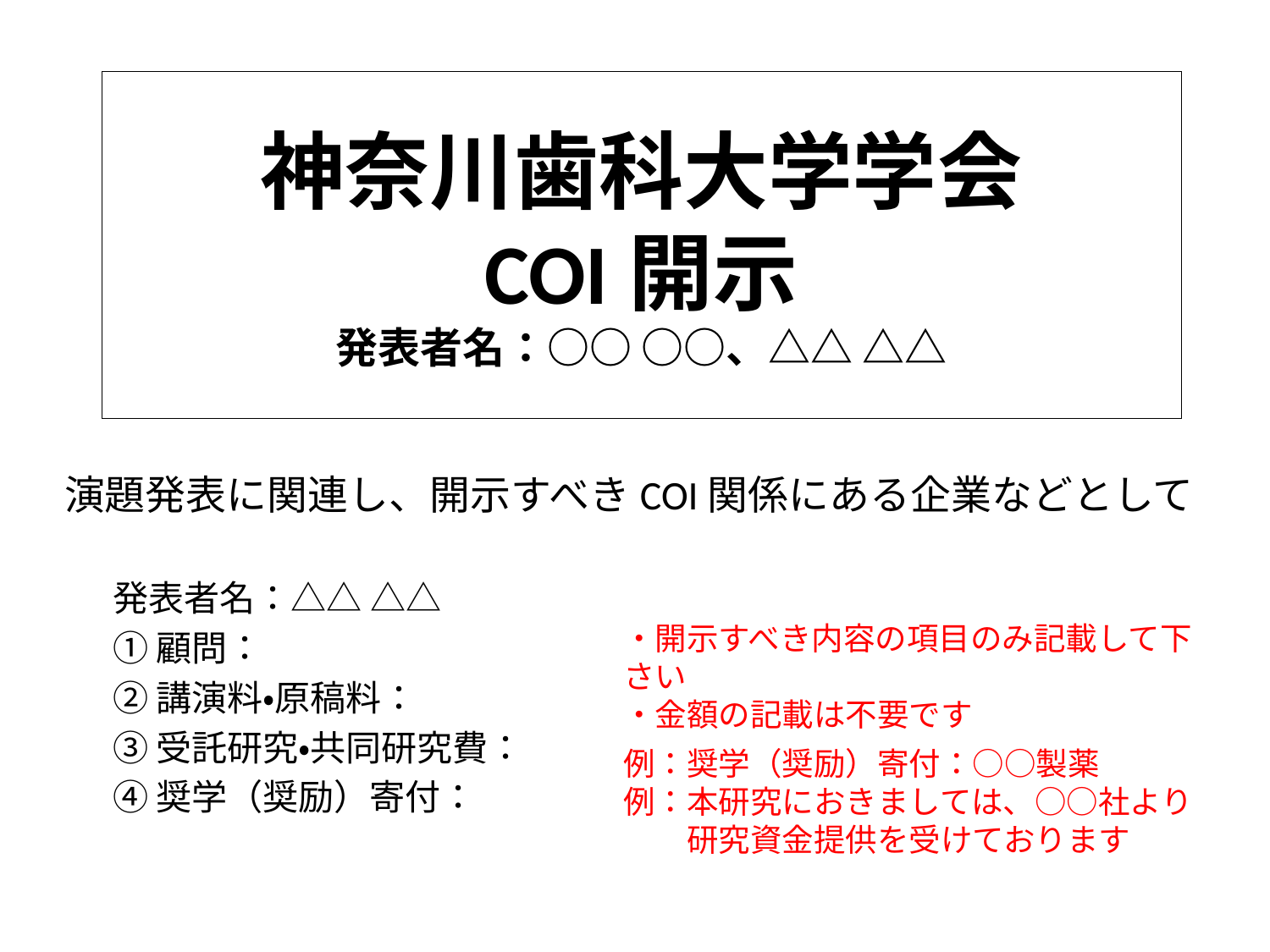

# 神奈川歯科大学学会 COI開示 発表者名：○○ ○○、△△ △△
演題発表に関連し、開示すべきCOI関係にある企業などとして
発表者名：△△ △△
①顧問：
②講演料・原稿料：
③受託研究・共同研究費：
④奨学（奨励）寄付：
・開示すべき内容の項目のみ記載して下さい
・金額の記載は不要です
例：奨学（奨励）寄付：○○製薬
例：本研究におきましては、○○社より
　　研究資金提供を受けております